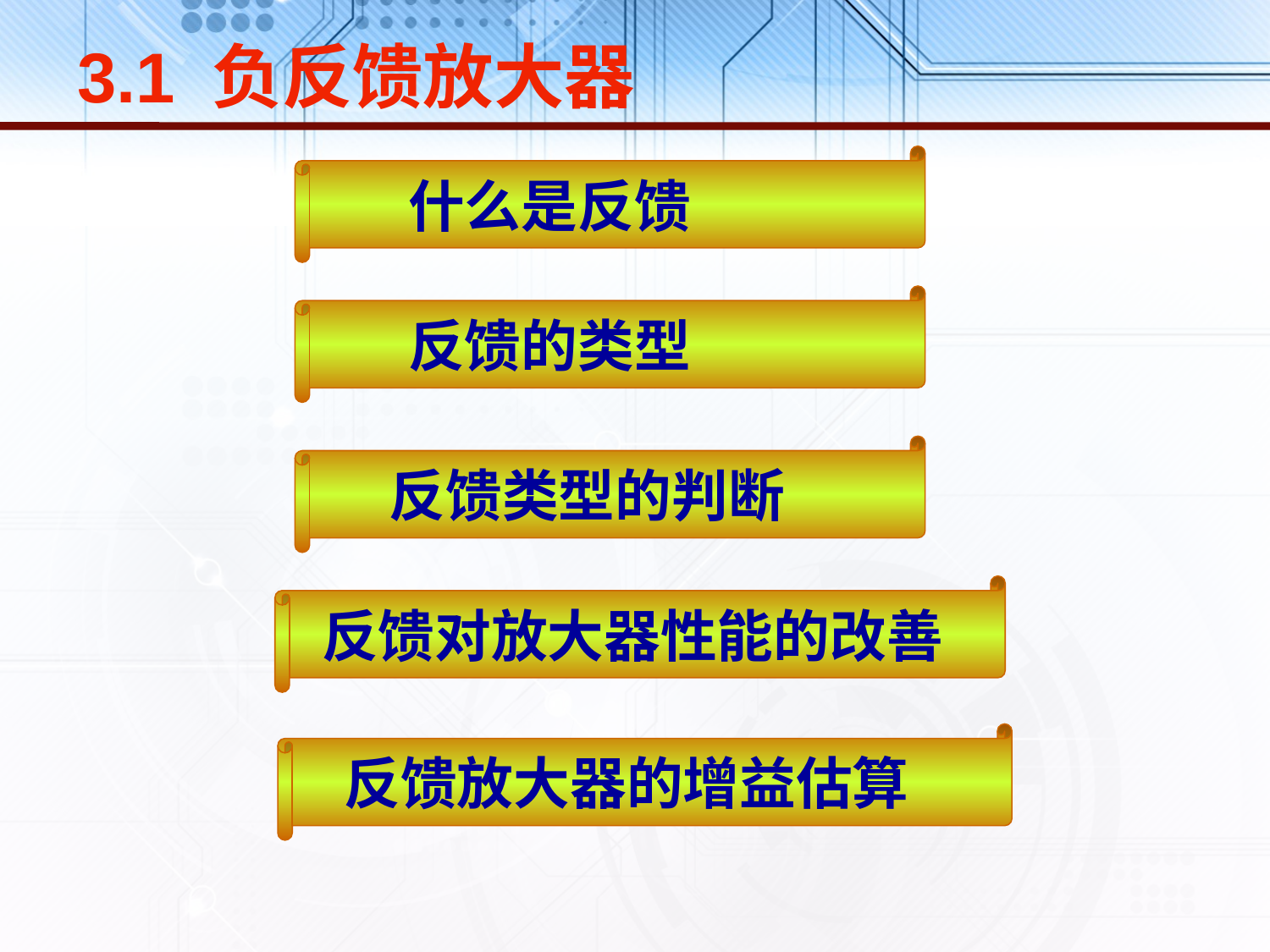

3.1 负反馈放大器

        什么是反馈
        反馈的类型
      反馈类型的判断
 反馈对放大器性能的改善
  反馈放大器的增益估算